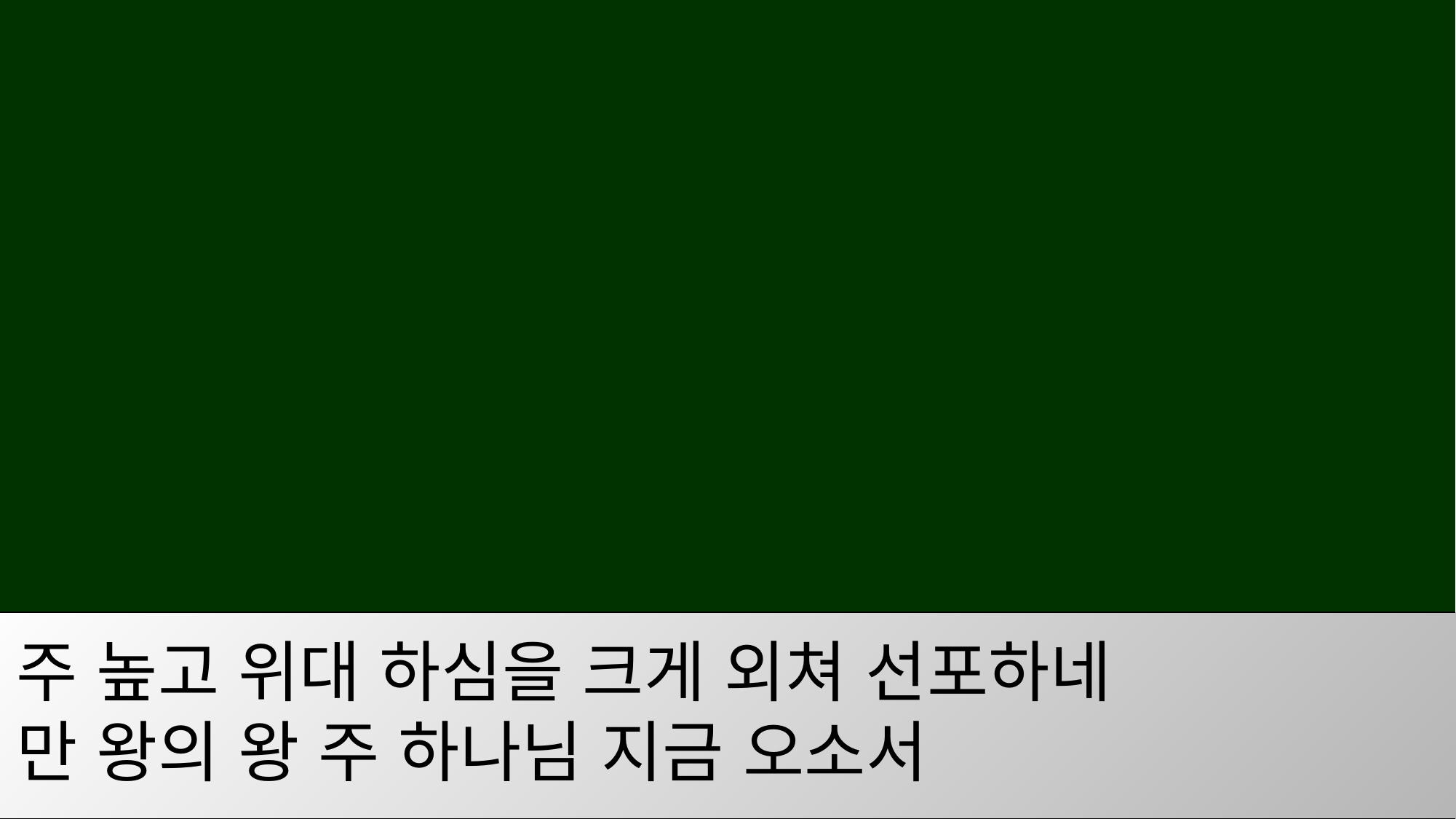

주 높고 위대 하심을 크게 외쳐 선포하네
만 왕의 왕 주 하나님 지금 오소서